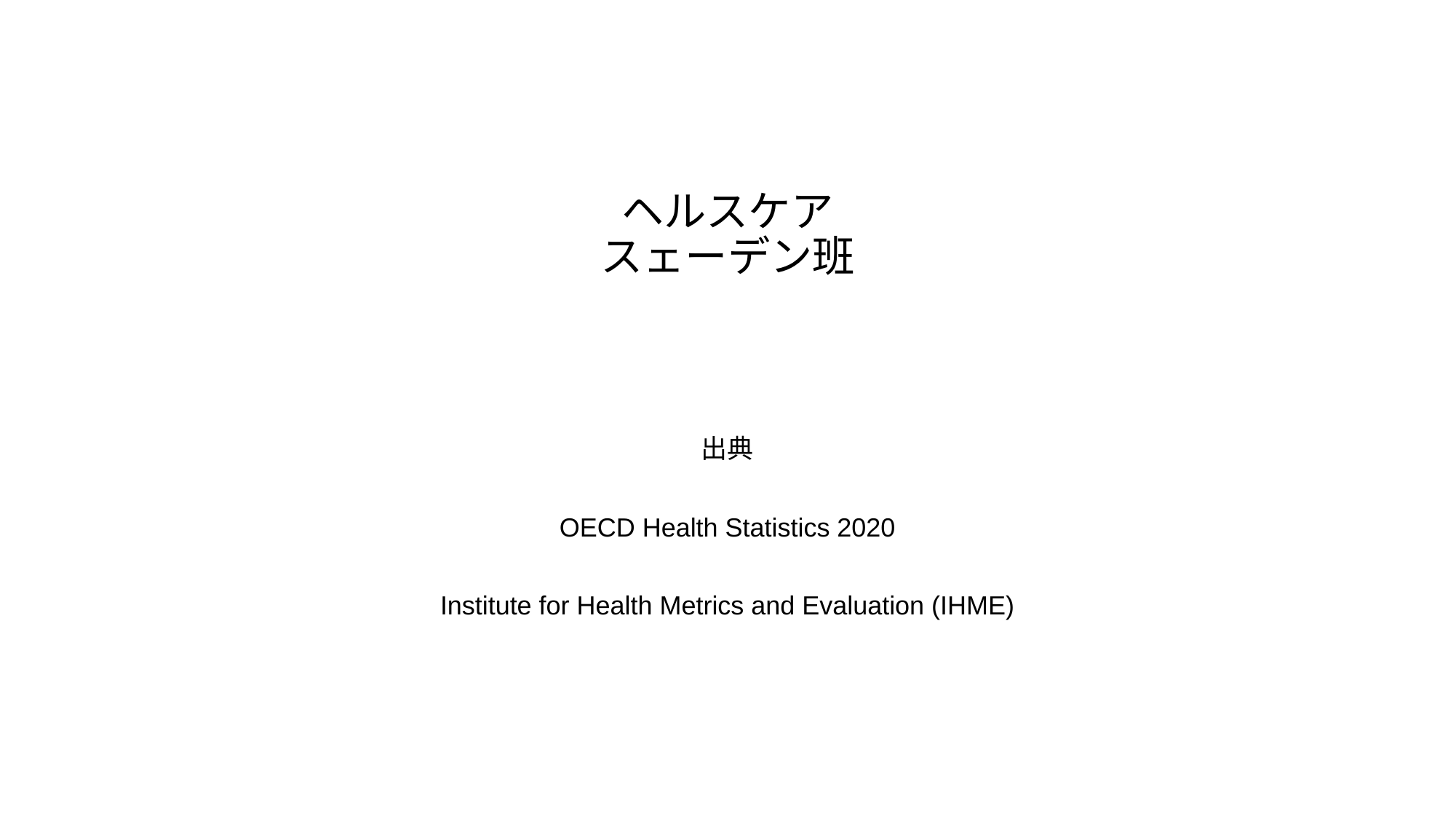

# ヘルスケア スェーデン班
出典

OECD Health Statistics 2020

Institute for Health Metrics and Evaluation (IHME)